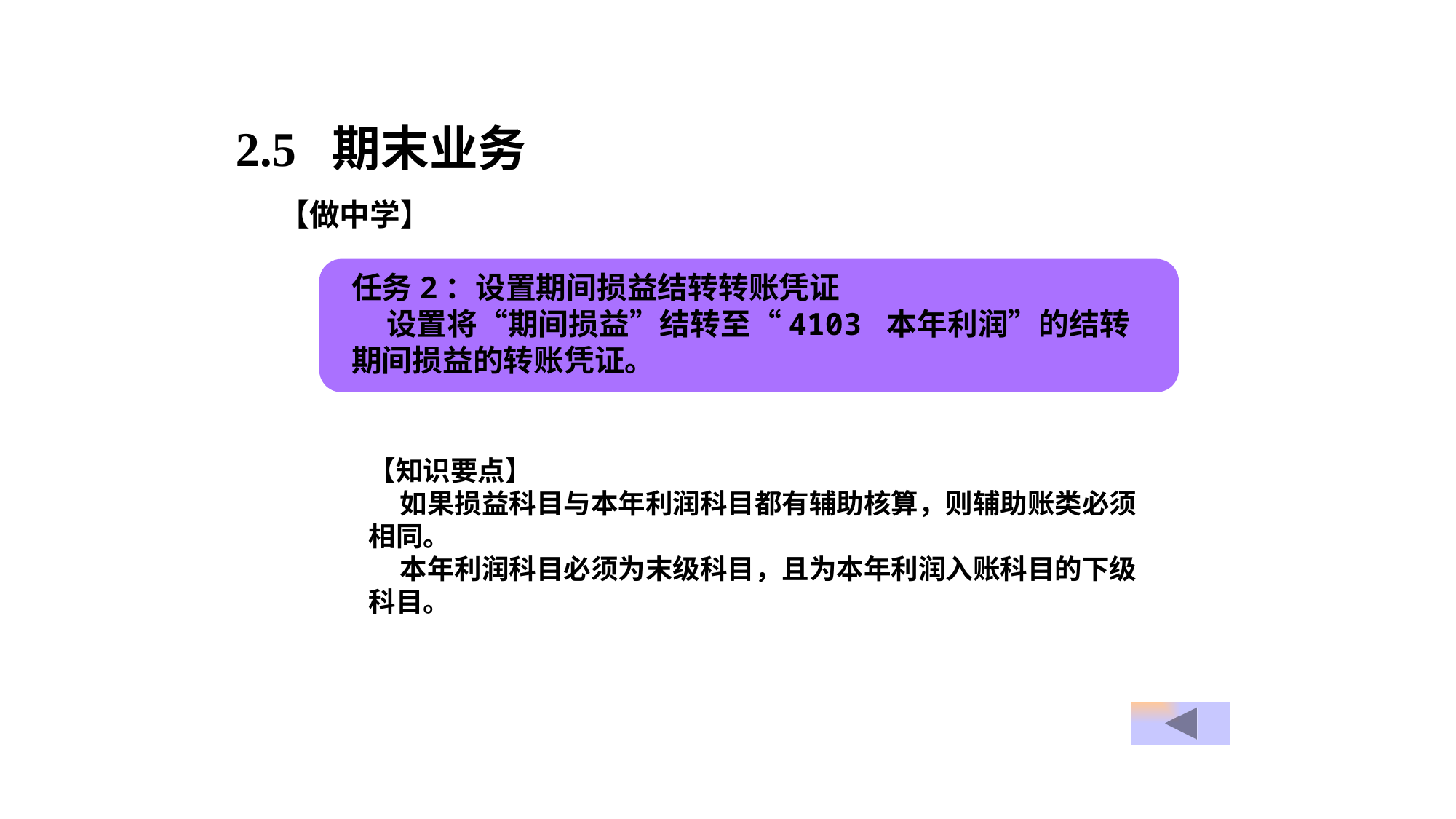

2.5  期末业务
【做中学】

任务2：设置期间损益结转转账凭证
    设置将“期间损益”结转至“4103 本年利润”的结转期间损益的转账凭证。
【知识要点】
    如果损益科目与本年利润科目都有辅助核算，则辅助账类必须相同。
    本年利润科目必须为末级科目，且为本年利润入账科目的下级科目。